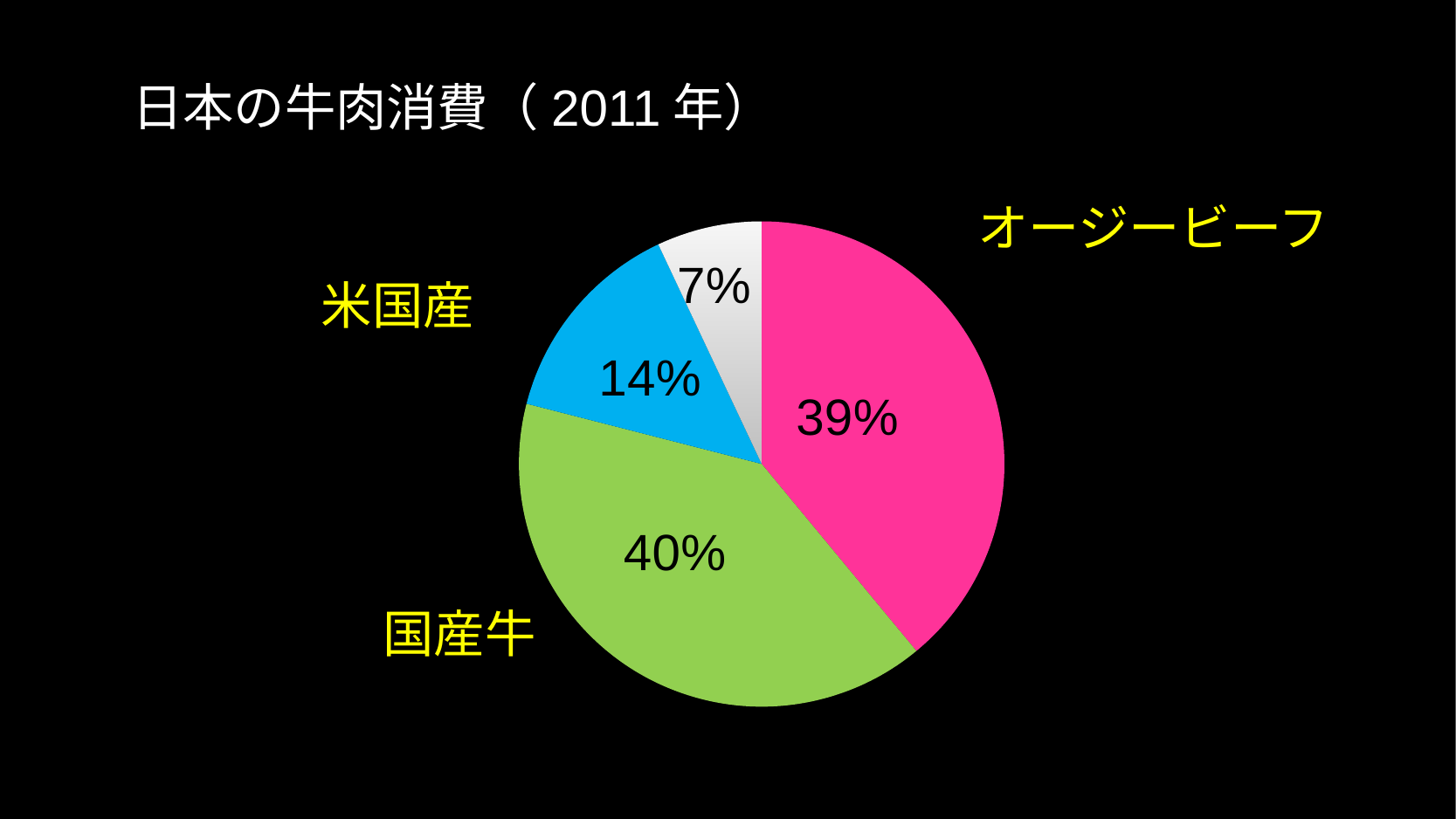

### Chart:

| Category |  |  |  |
|---|---|---|---|
| オージー | 39.0 | None | None |
| 国産 | 40.0 | None | None |
| アメリカ | 14.0 | None | None |
| その他 | 7.0 | None | None |
日本の牛肉消費（2011年）
オージービーフ
米国産
国産牛